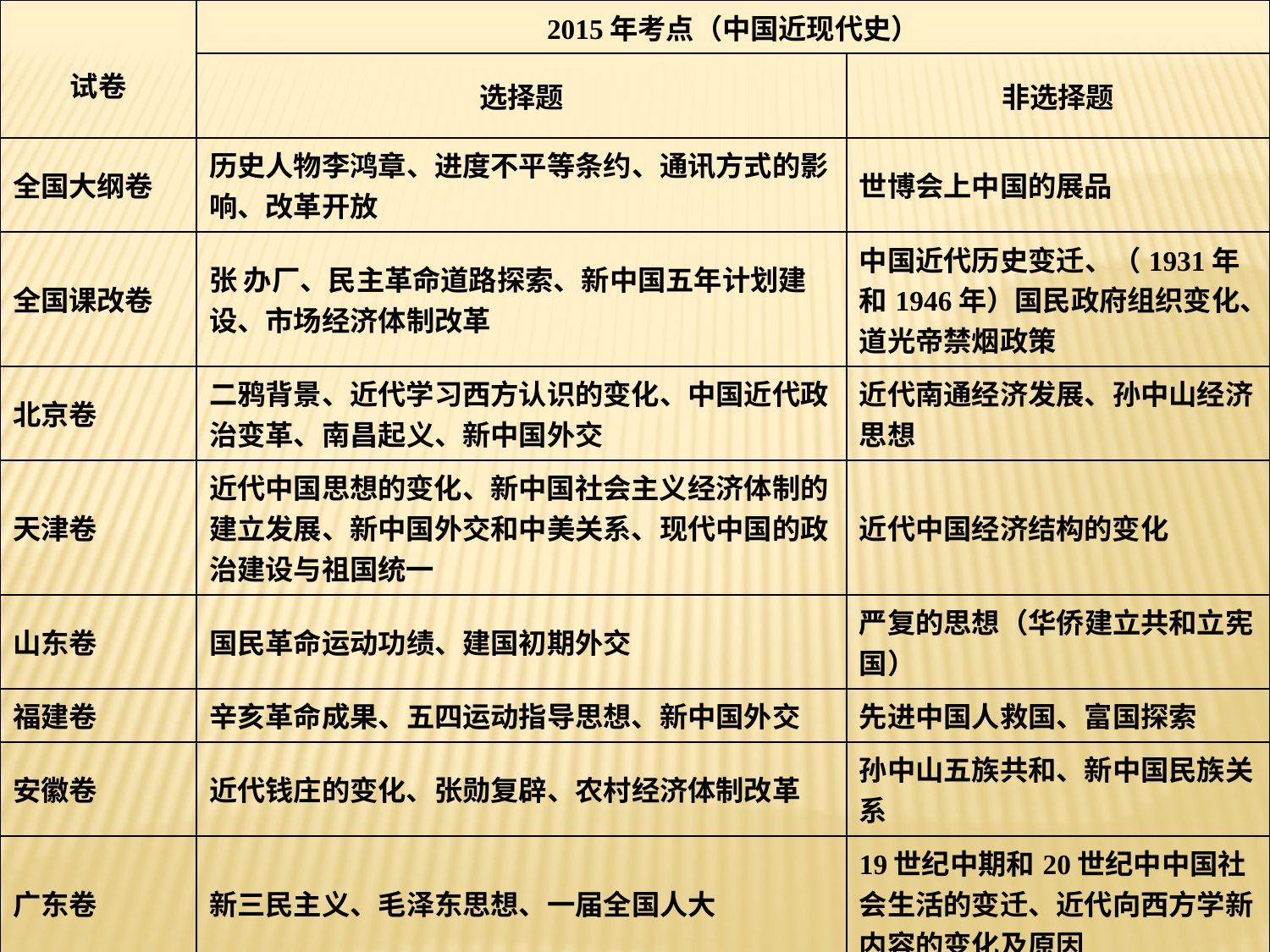

| 试卷 | 2015年考点（中国近现代史） |  |
| --- | --- | --- |
|  | 选择题 | 非选择题 |
| 全国大纲卷 | 历史人物李鸿章、进度不平等条约、通讯方式的影响、改革开放 | 世博会上中国的展品 |
| 全国课改卷 | 张 办厂、民主革命道路探索、新中国五年计划建设、市场经济体制改革 | 中国近代历史变迁、（1931年和1946年）国民政府组织变化、道光帝禁烟政策 |
| 北京卷 | 二鸦背景、近代学习西方认识的变化、中国近代政治变革、南昌起义、新中国外交 | 近代南通经济发展、孙中山经济思想 |
| 天津卷 | 近代中国思想的变化、新中国社会主义经济体制的建立发展、新中国外交和中美关系、现代中国的政治建设与祖国统一 | 近代中国经济结构的变化 |
| 山东卷 | 国民革命运动功绩、建国初期外交 | 严复的思想（华侨建立共和立宪国） |
| 福建卷 | 辛亥革命成果、五四运动指导思想、新中国外交 | 先进中国人救国、富国探索 |
| 安徽卷 | 近代钱庄的变化、张勋复辟、农村经济体制改革 | 孙中山五族共和、新中国民族关系 |
| 广东卷 | 新三民主义、毛泽东思想、一届全国人大 | 19世纪中期和20世纪中中国社会生活的变迁、近代向西方学新内容的变化及原因 |
| 浙江卷 | 近代物质生活时尚变化、抗战大后方工厂变化、抗美援朝期间的生产 | 康有为、严复思想、辛亥革命意义 |
| 四川卷 | 中华民国的建立、史学观点、抗日战争、解放战争、维新思想 | 洋务运动、改革开放 |